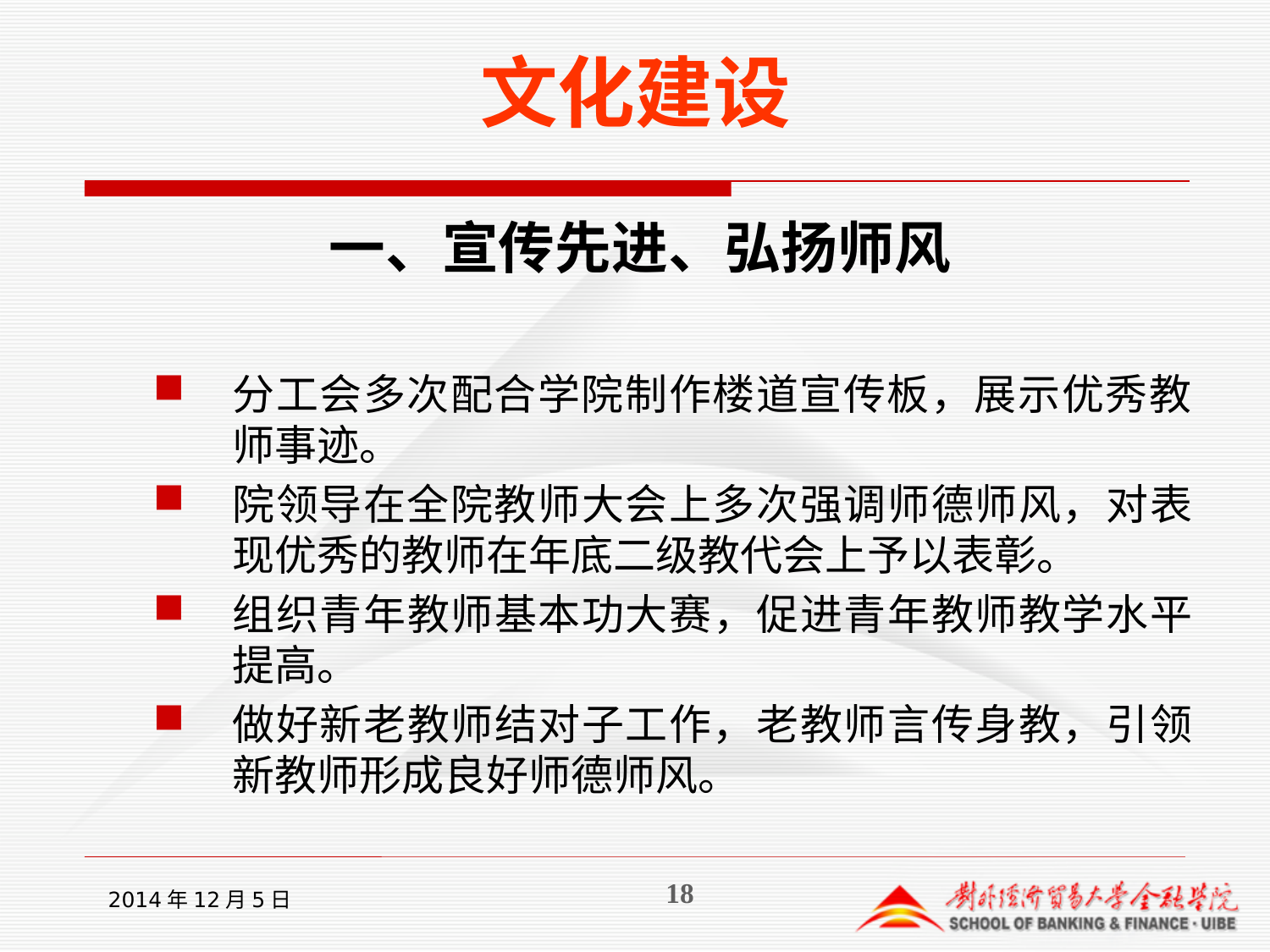

# 文化建设
一、宣传先进、弘扬师风

分工会多次配合学院制作楼道宣传板，展示优秀教师事迹。
院领导在全院教师大会上多次强调师德师风，对表现优秀的教师在年底二级教代会上予以表彰。
组织青年教师基本功大赛，促进青年教师教学水平提高。
做好新老教师结对子工作，老教师言传身教，引领新教师形成良好师德师风。

2014年12月5日